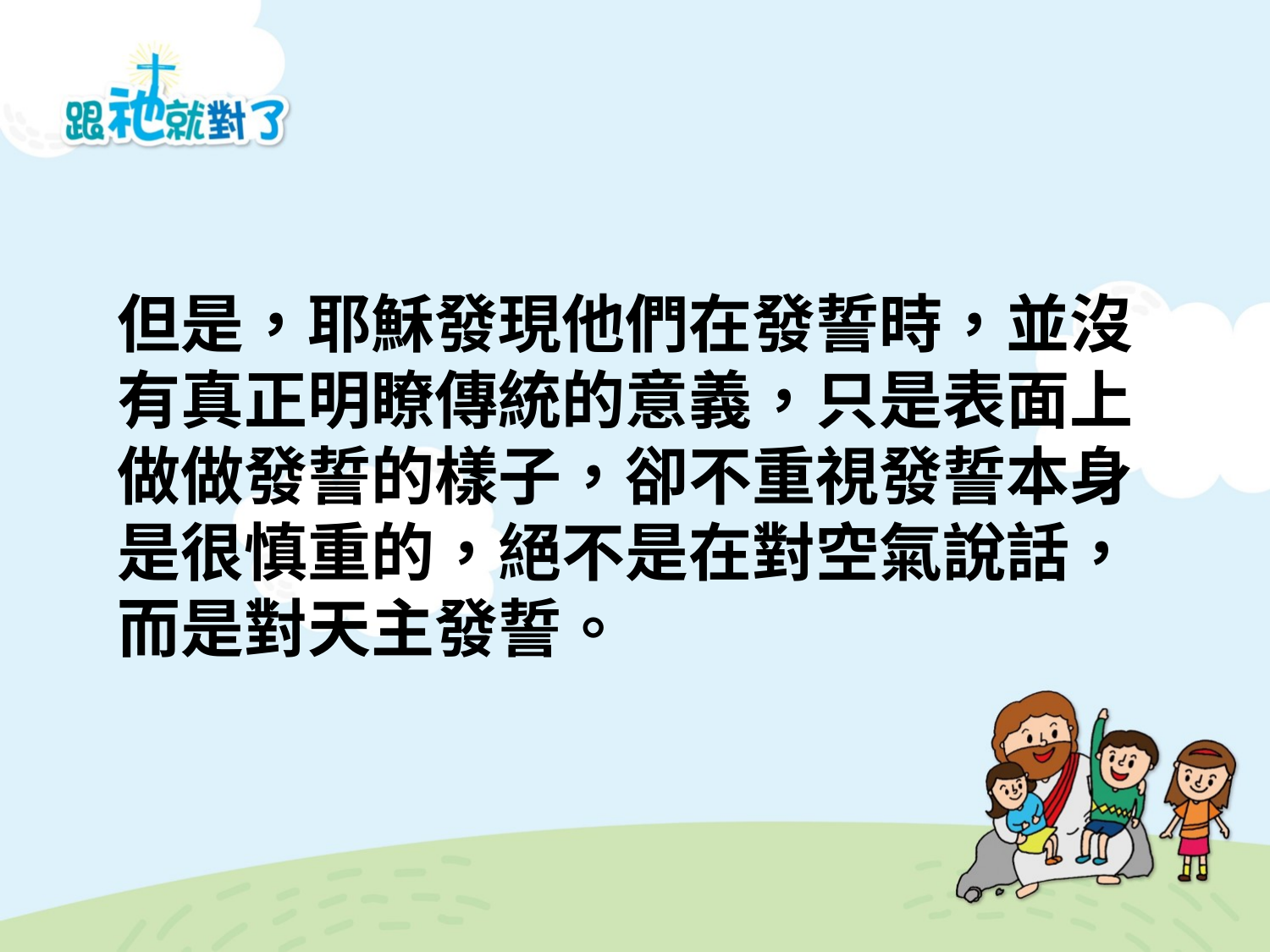

但是，耶穌發現他們在發誓時，並沒有真正明瞭傳統的意義，只是表面上做做發誓的樣子，卻不重視發誓本身是很慎重的，絕不是在對空氣說話，而是對天主發誓。